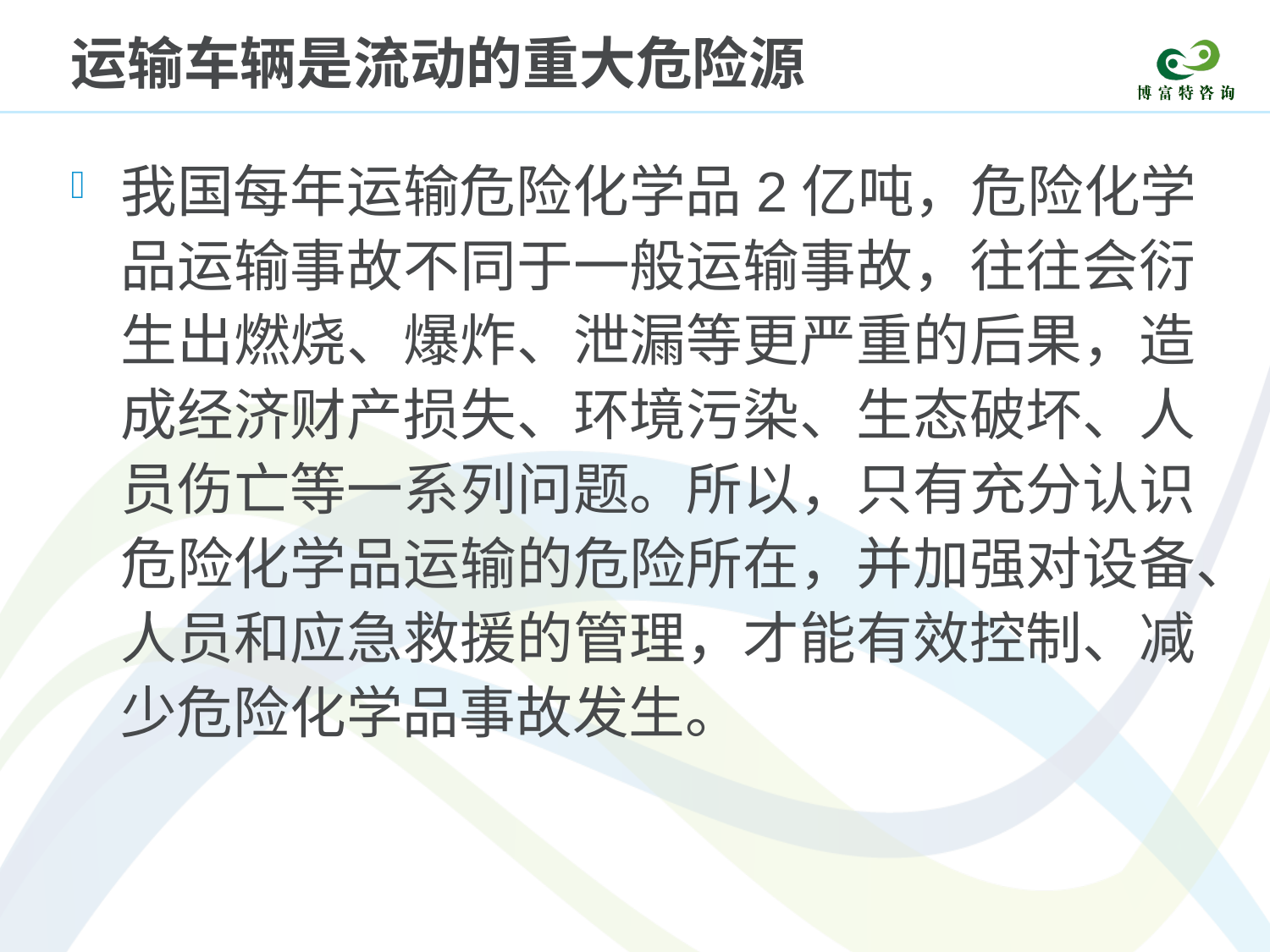

# 运输车辆是流动的重大危险源
我国每年运输危险化学品2亿吨，危险化学品运输事故不同于一般运输事故，往往会衍生出燃烧、爆炸、泄漏等更严重的后果，造成经济财产损失、环境污染、生态破坏、人员伤亡等一系列问题。所以，只有充分认识危险化学品运输的危险所在，并加强对设备、人员和应急救援的管理，才能有效控制、减少危险化学品事故发生。